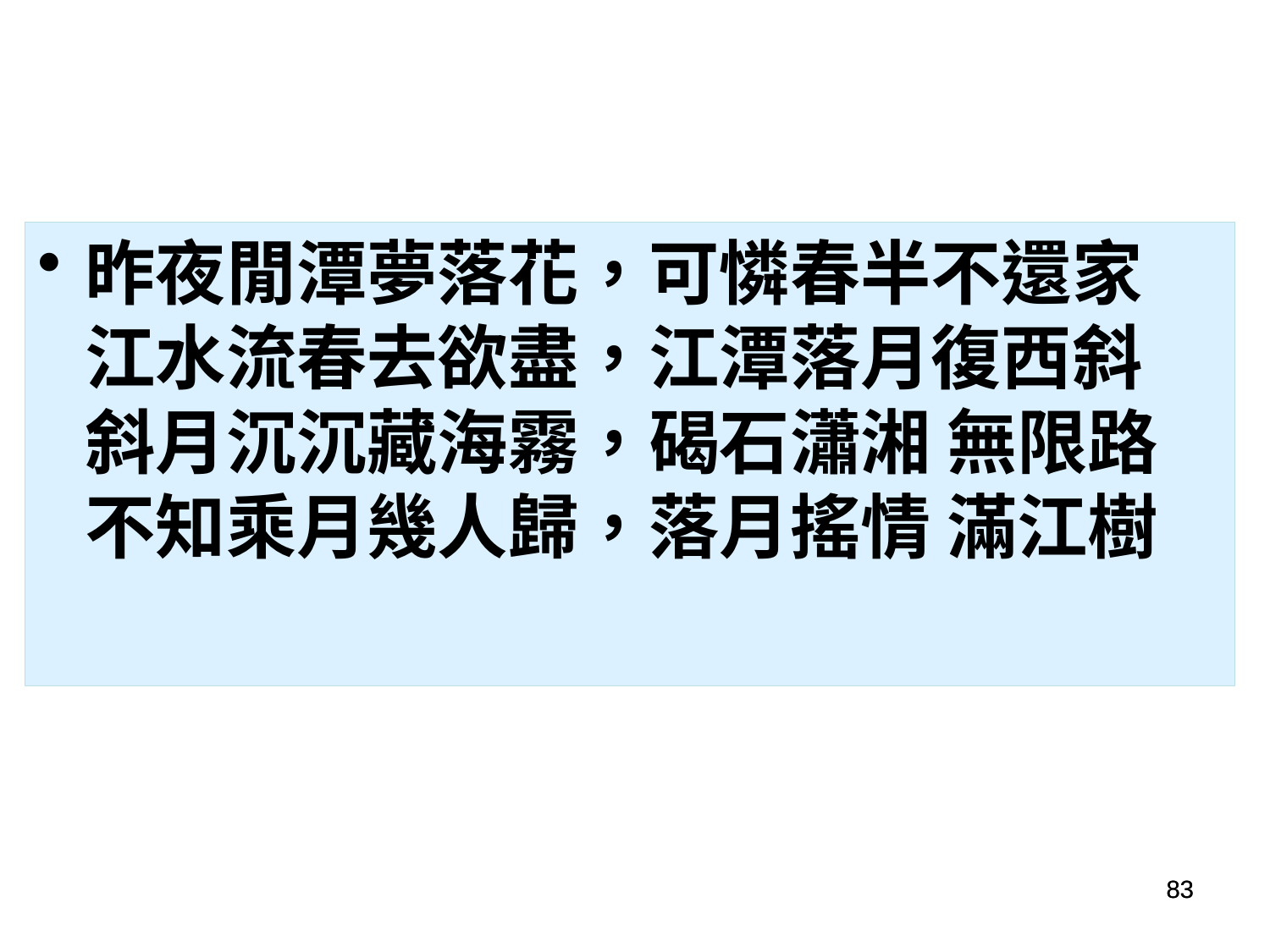

昨夜閒潭夢落花，可憐春半不還家
江水流春去欲盡，江潭落月復西斜
斜月沉沉藏海霧，碣石瀟湘 無限路
不知乘月幾人歸，落月搖情 滿江樹

83
83